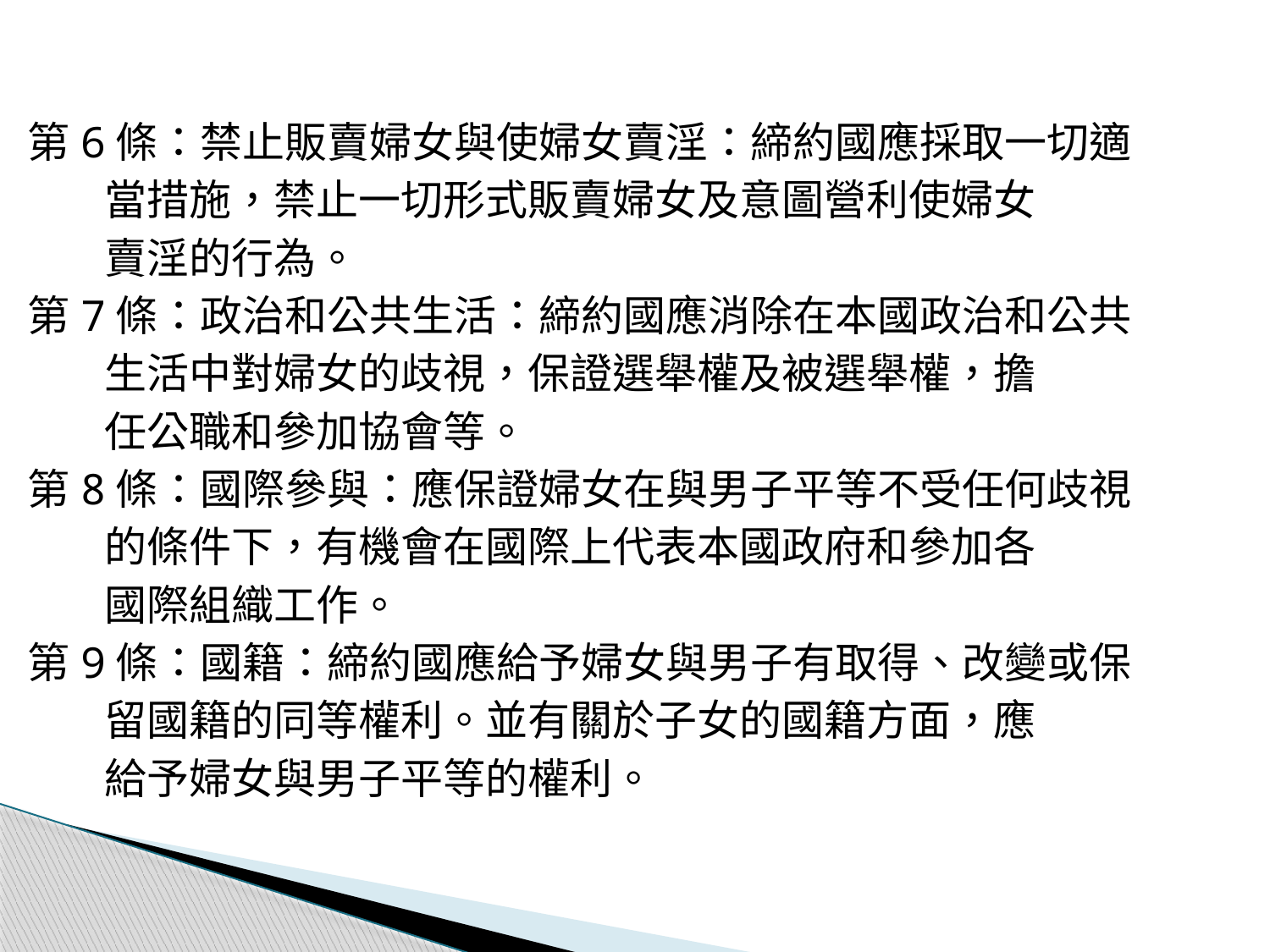

第6條：禁止販賣婦女與使婦女賣淫：締約國應採取一切適
       當措施，禁止一切形式販賣婦女及意圖營利使婦女
       賣淫的行為。
第7條：政治和公共生活：締約國應消除在本國政治和公共
       生活中對婦女的歧視，保證選舉權及被選舉權，擔
       任公職和參加協會等。
第8條：國際參與：應保證婦女在與男子平等不受任何歧視
       的條件下，有機會在國際上代表本國政府和參加各
       國際組織工作。
第9條：國籍：締約國應給予婦女與男子有取得、改變或保
       留國籍的同等權利。並有關於子女的國籍方面，應
       給予婦女與男子平等的權利。